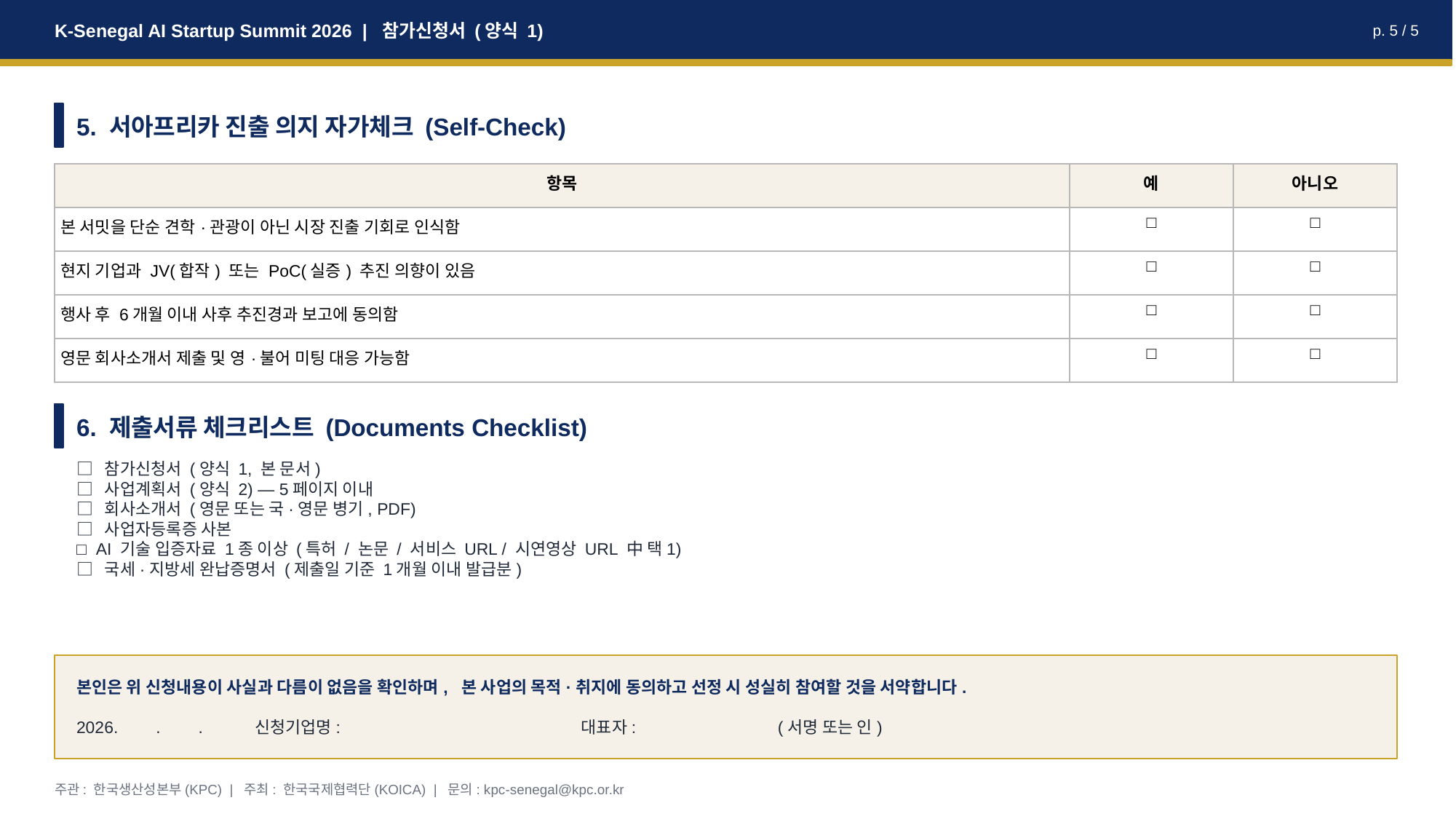

K-Senegal AI Startup Summit 2026  |  참가신청서 (양식 1)
p. 5 / 5

5. 서아프리카 진출 의지 자가체크 (Self-Check)

| 항목 | 예 | 아니오 |
| --- | --- | --- |
| 본 서밋을 단순 견학·관광이 아닌 시장 진출 기회로 인식함 | □ | □ |
| 현지 기업과 JV(합작) 또는 PoC(실증) 추진 의향이 있음 | □ | □ |
| 행사 후 6개월 이내 사후 추진경과 보고에 동의함 | □ | □ |
| 영문 회사소개서 제출 및 영·불어 미팅 대응 가능함 | □ | □ |
6. 제출서류 체크리스트 (Documents Checklist)

□  참가신청서 (양식 1, 본 문서)
□  사업계획서 (양식 2) — 5페이지 이내
□  회사소개서 (영문 또는 국·영문 병기, PDF)
□  사업자등록증 사본
□  AI 기술 입증자료 1종 이상 (특허 / 논문 / 서비스 URL / 시연영상 URL 中 택1)
□  국세·지방세 완납증명서 (제출일 기준 1개월 이내 발급분)

본인은 위 신청내용이 사실과 다름이 없음을 확인하며,  본 사업의 목적·취지에 동의하고 선정 시 성실히 참여할 것을 서약합니다.

2026.        .        .          신청기업명:                                                  대표자:                              (서명 또는 인)
주관: 한국생산성본부(KPC)  |  주최: 한국국제협력단(KOICA)  |  문의: kpc-senegal@kpc.or.kr